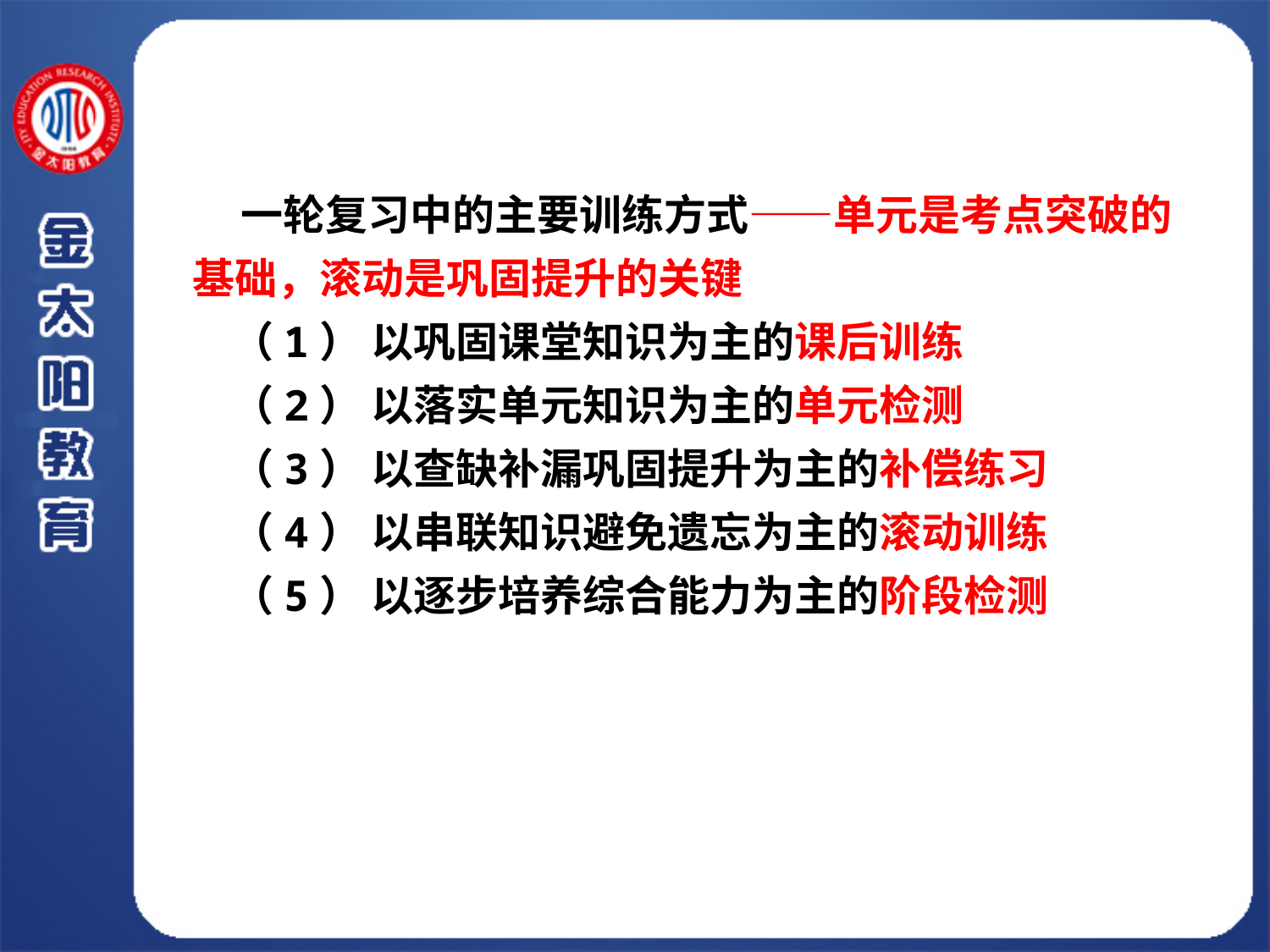

一轮复习中的主要训练方式——单元是考点突破的基础，滚动是巩固提升的关键
   （1） 以巩固课堂知识为主的课后训练
   （2） 以落实单元知识为主的单元检测
   （3） 以查缺补漏巩固提升为主的补偿练习
   （4） 以串联知识避免遗忘为主的滚动训练
   （5） 以逐步培养综合能力为主的阶段检测